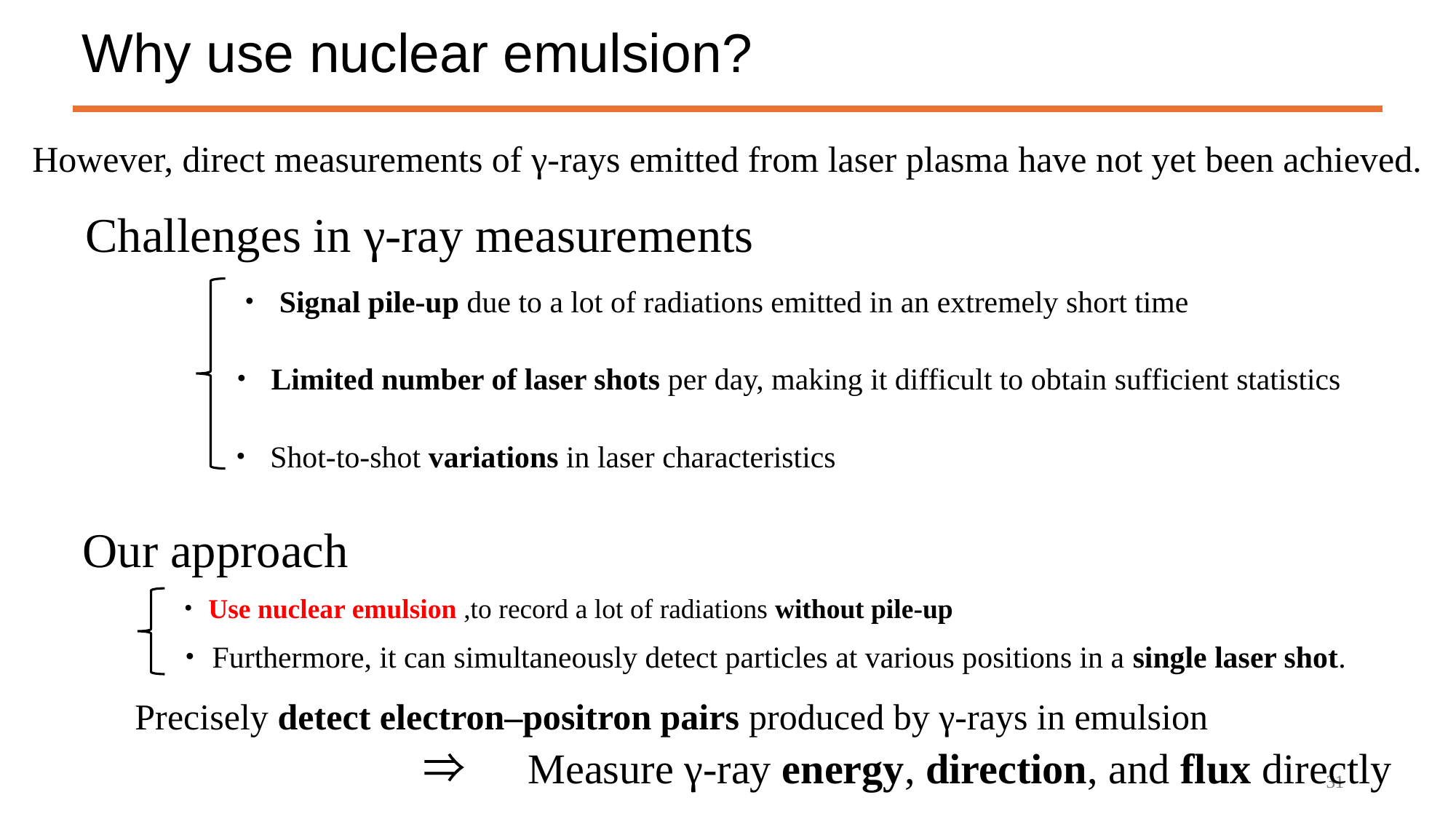

# Why use nuclear emulsion?
However, direct measurements of γ-rays emitted from laser plasma have not yet been achieved.
Challenges in γ-ray measurements
・ Signal pile-up due to a lot of radiations emitted in an extremely short time

・ Limited number of laser shots per day, making it difficult to obtain sufficient statistics
・ Shot-to-shot variations in laser characteristics
Our approach
・Use nuclear emulsion ,to record a lot of radiations without pile-up

・Furthermore, it can simultaneously detect particles at various positions in a single laser shot.
Precisely detect electron–positron pairs produced by γ-rays in emulsion
⇒　Measure γ-ray energy, direction, and flux directly
31